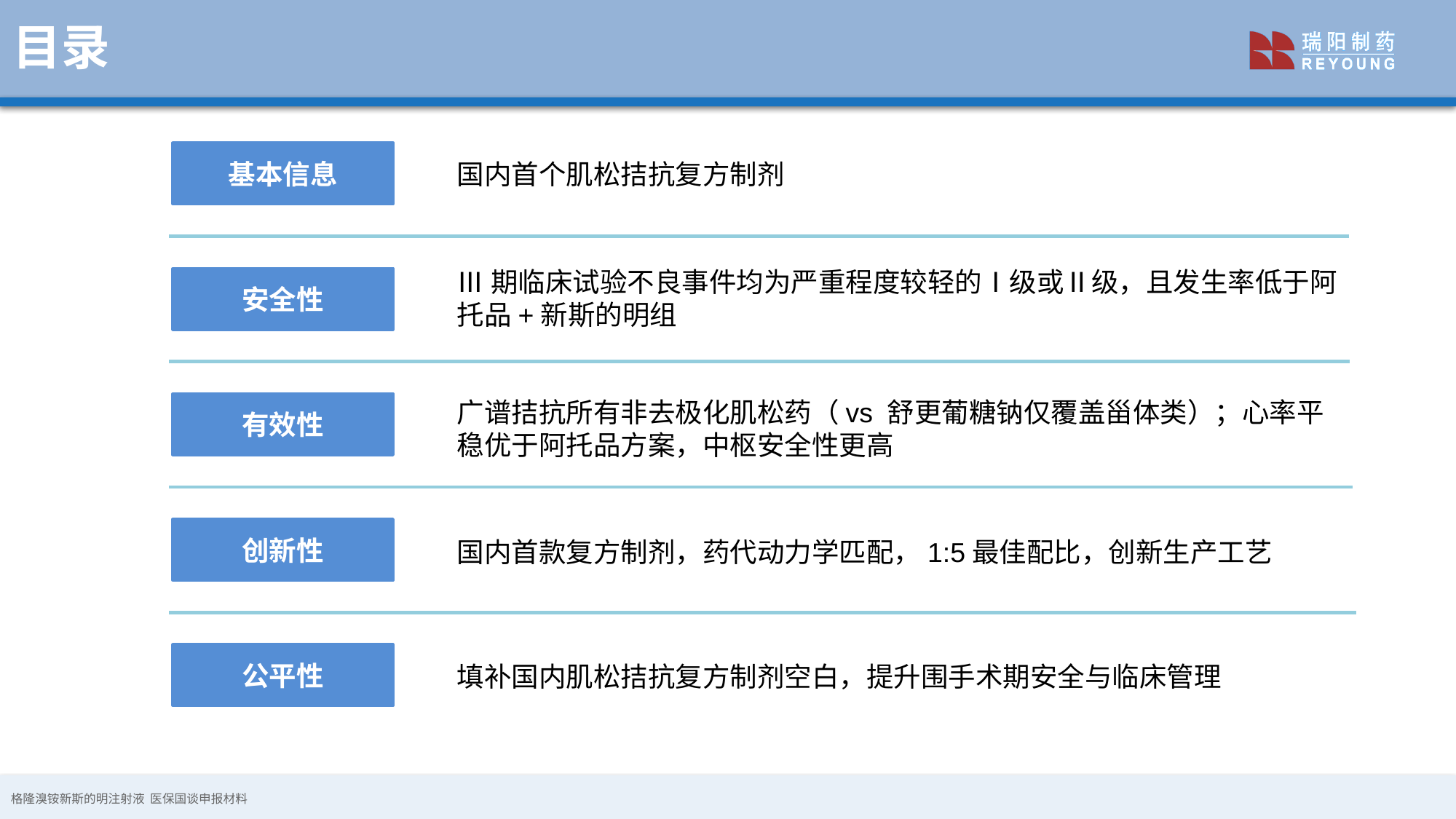

目录
基本信息
国内首个肌松拮抗复方制剂
Ⅲ期临床试验不良事件均为严重程度较轻的Ⅰ级或Ⅱ级，且发生率低于阿托品+新斯的明组
安全性
广谱拮抗所有非去极化肌松药（vs 舒更葡糖钠仅覆盖甾体类）；心率平稳优于阿托品方案，中枢安全性更高
有效性
创新性
国内首款复方制剂，药代动力学匹配，1:5最佳配比，创新生产工艺
公平性
填补国内肌松拮抗复方制剂空白，提升围手术期安全与临床管理

格隆溴铵新斯的明注射液  医保国谈申报材料